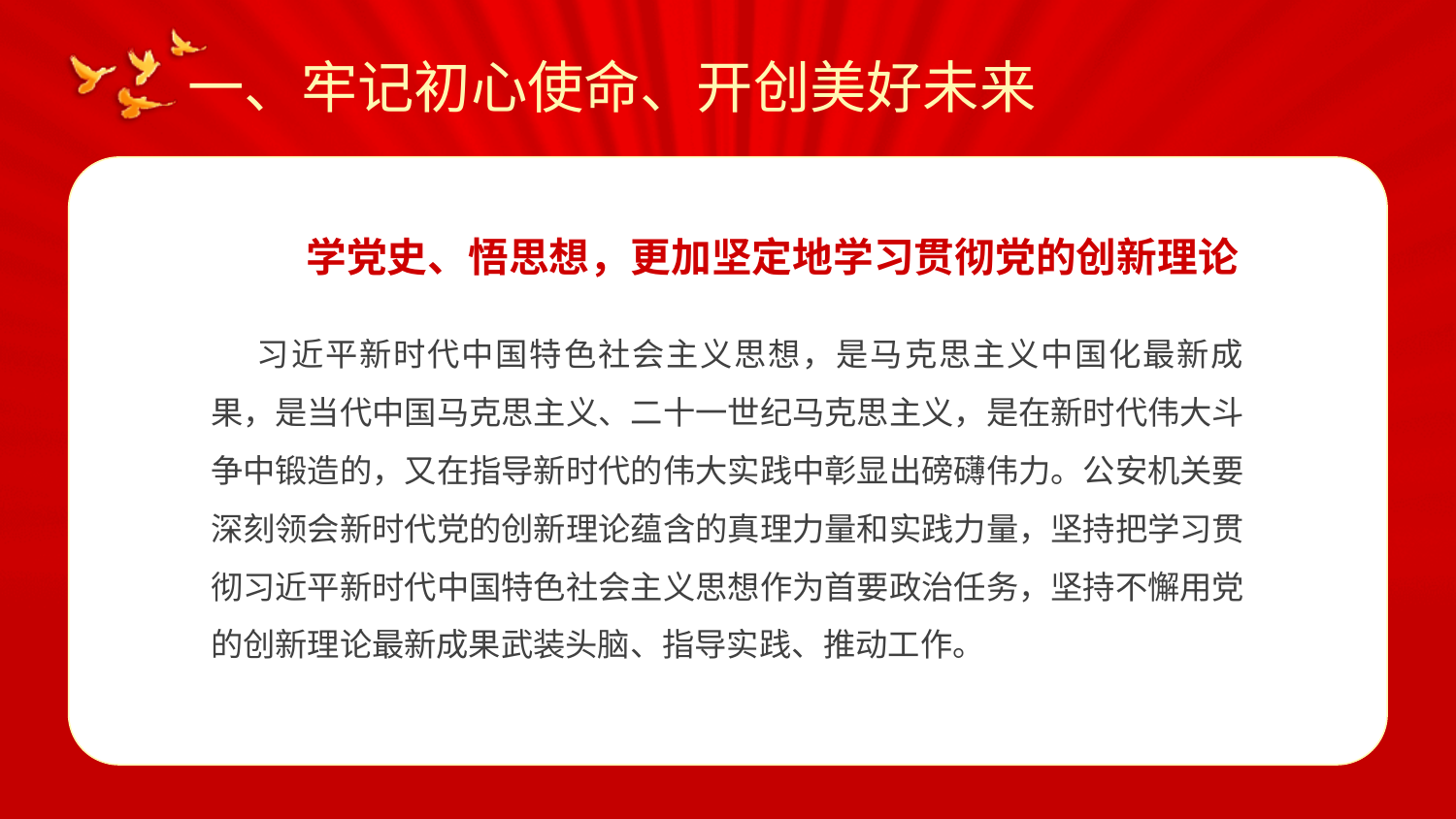

一、牢记初心使命、开创美好未来
学党史、悟思想，更加坚定地学习贯彻党的创新理论
    习近平新时代中国特色社会主义思想，是马克思主义中国化最新成果，是当代中国马克思主义、二十一世纪马克思主义，是在新时代伟大斗争中锻造的，又在指导新时代的伟大实践中彰显出磅礴伟力。公安机关要深刻领会新时代党的创新理论蕴含的真理力量和实践力量，坚持把学习贯彻习近平新时代中国特色社会主义思想作为首要政治任务，坚持不懈用党的创新理论最新成果武装头脑、指导实践、推动工作。